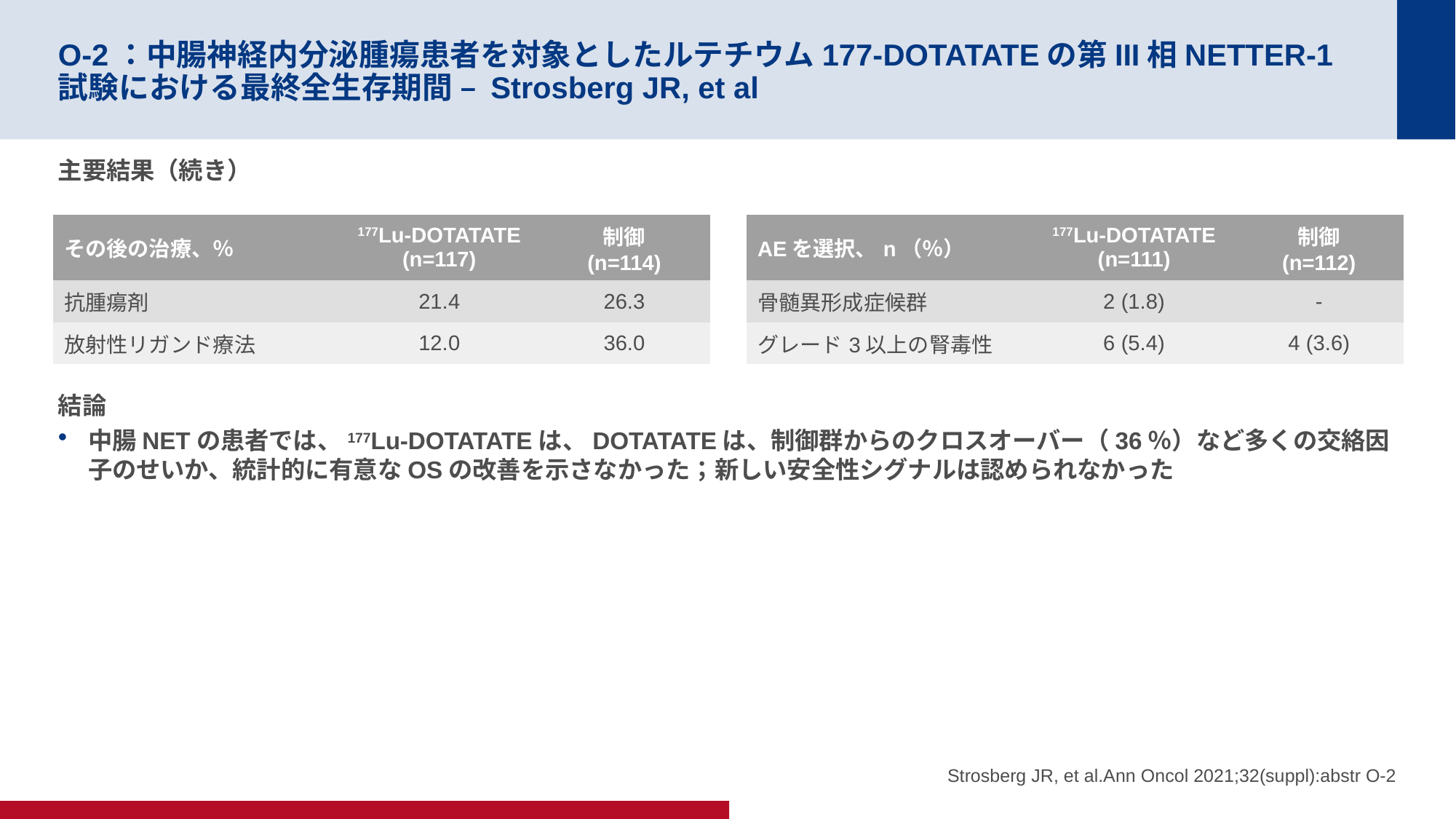

# O-2：中腸神経内分泌腫瘍患者を対象としたルテチウム177-DOTATATEの第III相NETTER-1試験における最終全生存期間 – Strosberg JR, et al
主要結果（続き）
結論
中腸NETの患者では、177Lu-DOTATATEは、DOTATATEは、制御群からのクロスオーバー（36％）など多くの交絡因子のせいか、統計的に有意なOSの改善を示さなかった；新しい安全性シグナルは認められなかった
| その後の治療、％ | 177Lu-DOTATATE (n=117) | 制御 (n=114) |
| --- | --- | --- |
| 抗腫瘍剤 | 21.4 | 26.3 |
| 放射性リガンド療法 | 12.0 | 36.0 |
| AEを選択、n（％） | 177Lu-DOTATATE (n=111) | 制御 (n=112) |
| --- | --- | --- |
| 骨髄異形成症候群 | 2 (1.8) | - |
| グレード3以上の腎毒性 | 6 (5.4) | 4 (3.6) |
Strosberg JR, et al.Ann Oncol 2021;32(suppl):abstr O-2